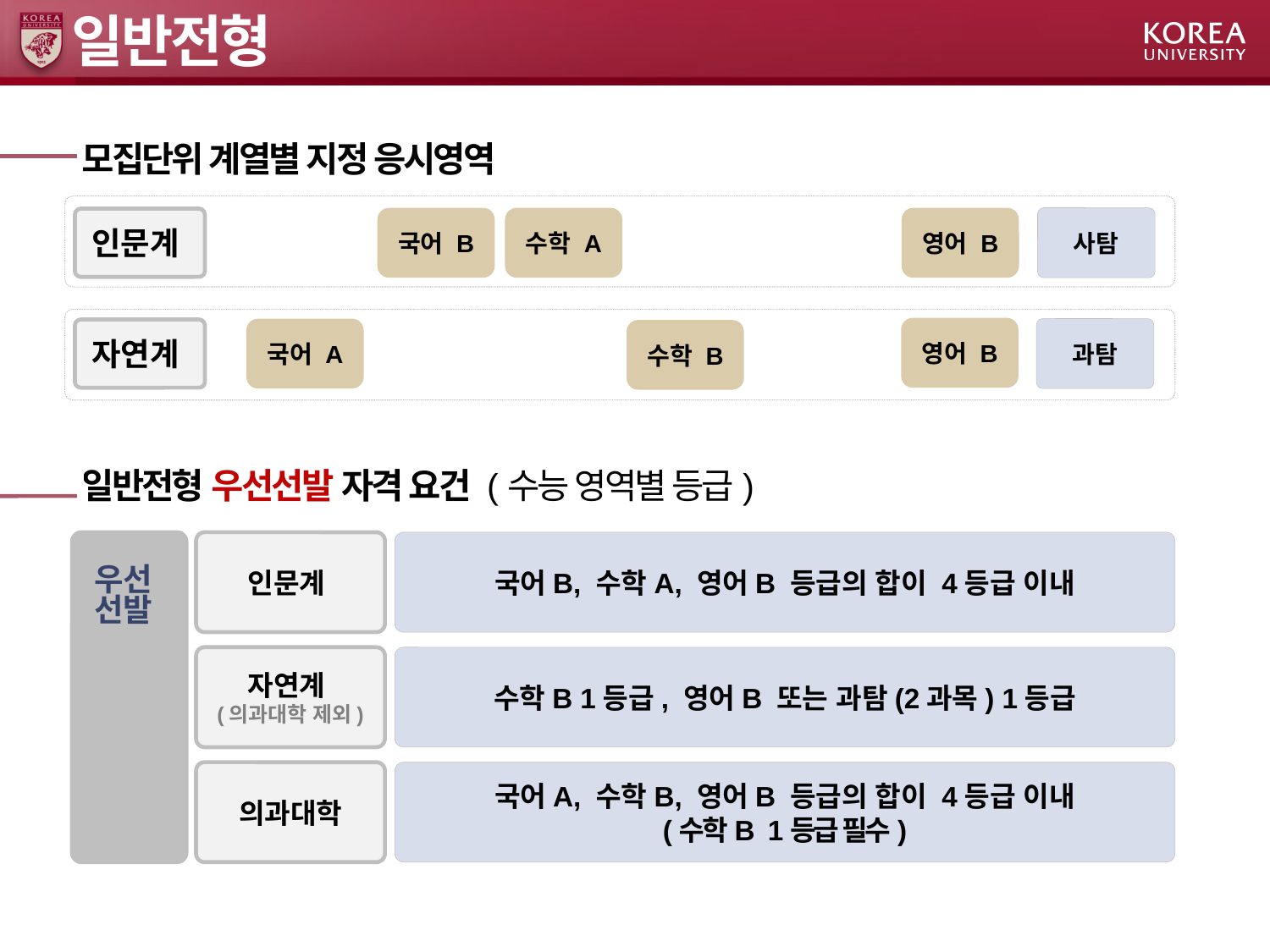

# 일반전형
모집단위 계열별 지정 응시영역

일반전형 우선선발 자격 요건 (수능 영역별 등급)

사탐
국어 B
수학 A
영어 B
인문계

영어 B
과탐
국어 A
자연계
수학 B

인문계
국어B, 수학A, 영어B 등급의 합이 4등급 이내
우선
선발

자연계
(의과대학 제외)
수학B 1등급, 영어B 또는 과탐(2과목) 1등급
의과대학
국어A, 수학B, 영어B 등급의 합이 4등급 이내
(수학B   1등급 필수)